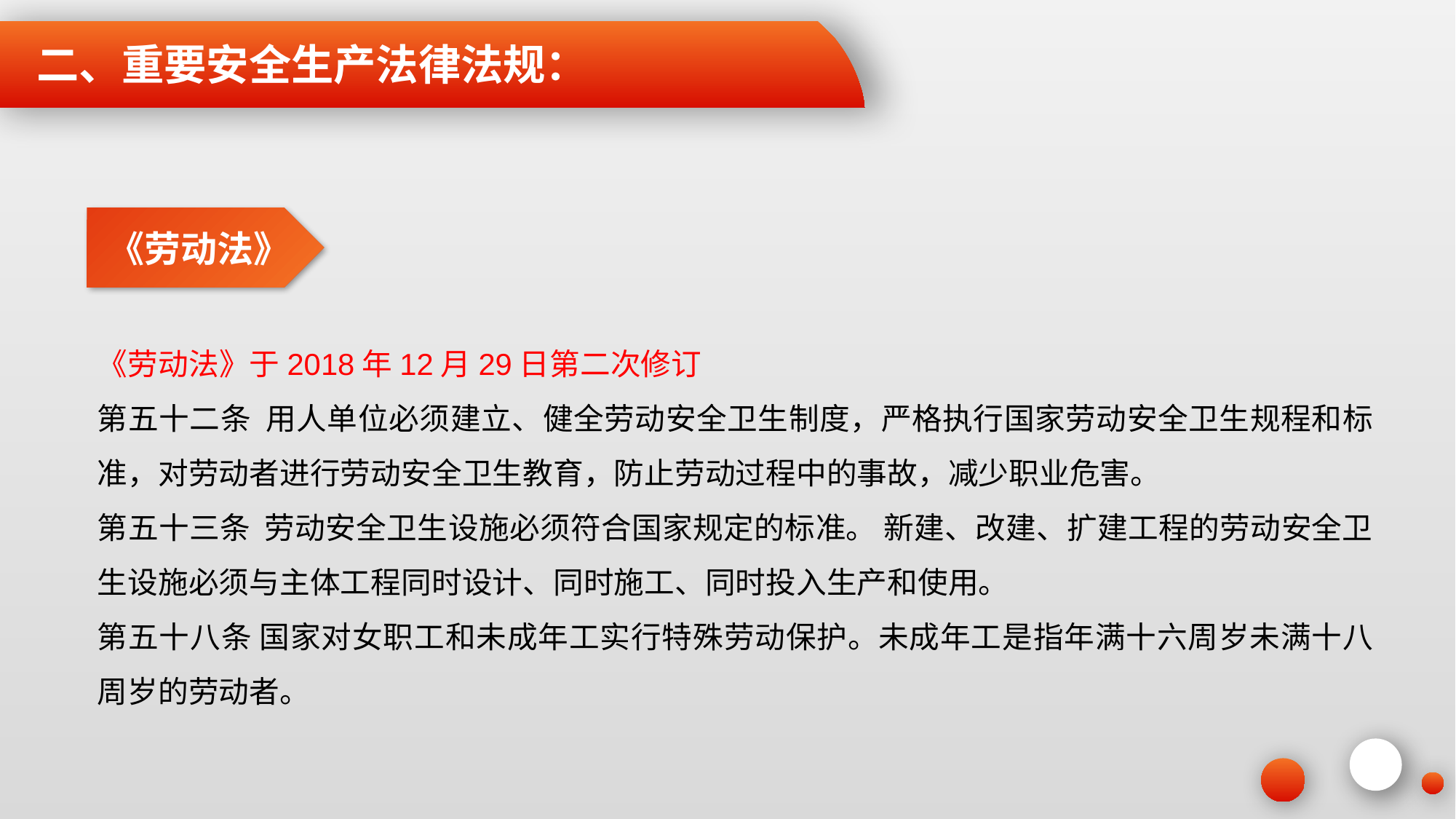

二、重要安全生产法律法规：

《劳动法》
《劳动法》于2018年12月29日第二次修订
第五十二条  用人单位必须建立、健全劳动安全卫生制度，严格执行国家劳动安全卫生规程和标准，对劳动者进行劳动安全卫生教育，防止劳动过程中的事故，减少职业危害。
第五十三条  劳动安全卫生设施必须符合国家规定的标准。 新建、改建、扩建工程的劳动安全卫生设施必须与主体工程同时设计、同时施工、同时投入生产和使用。
第五十八条 国家对女职工和未成年工实行特殊劳动保护。未成年工是指年满十六周岁未满十八周岁的劳动者。